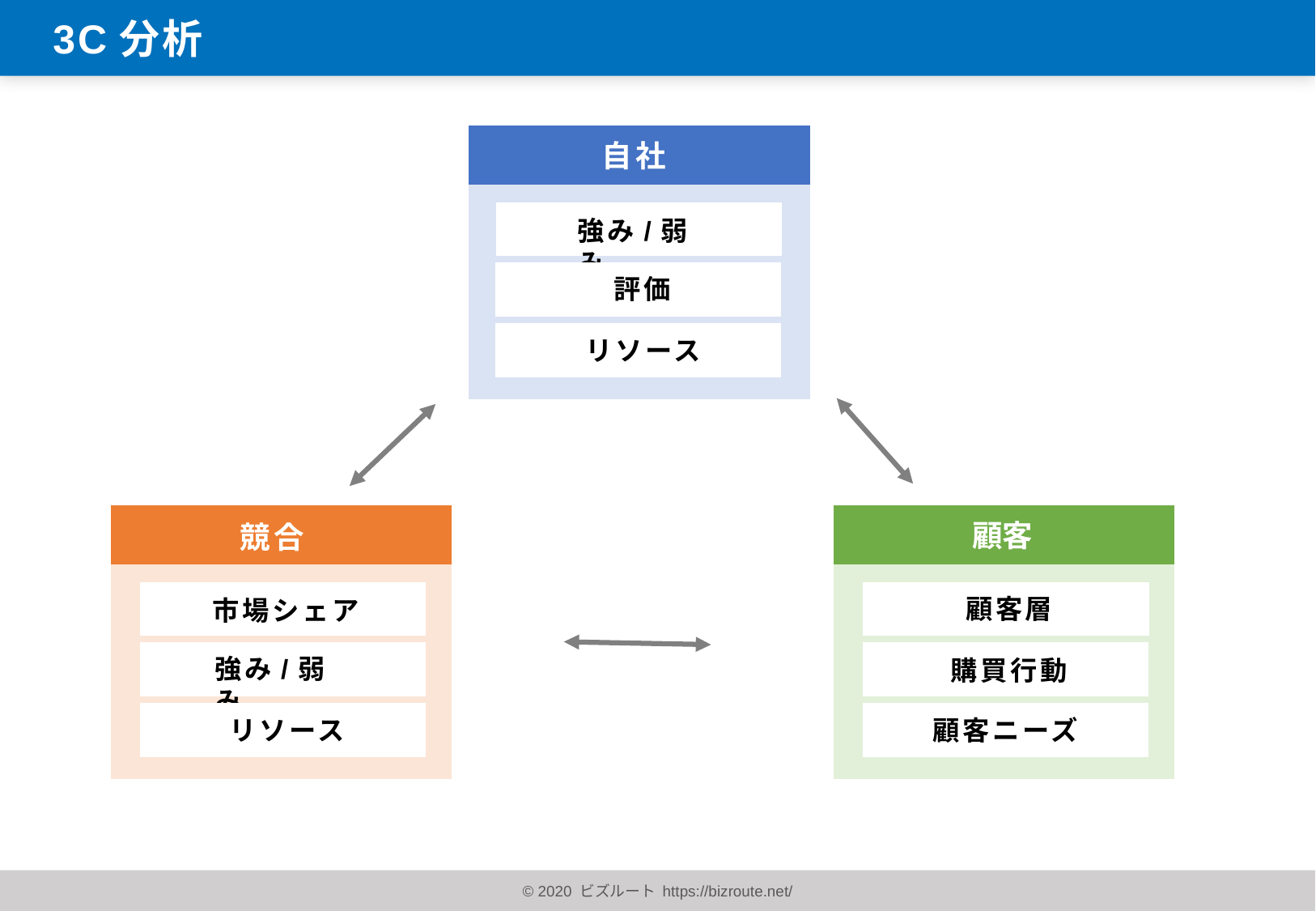

3C分析

自社

強み/弱み

評価

リソース

顧客
競合

顧客層
市場シェア

強み/弱み
購買行動

リソース
顧客ニーズ

© 2020 ビズルート https://bizroute.net/